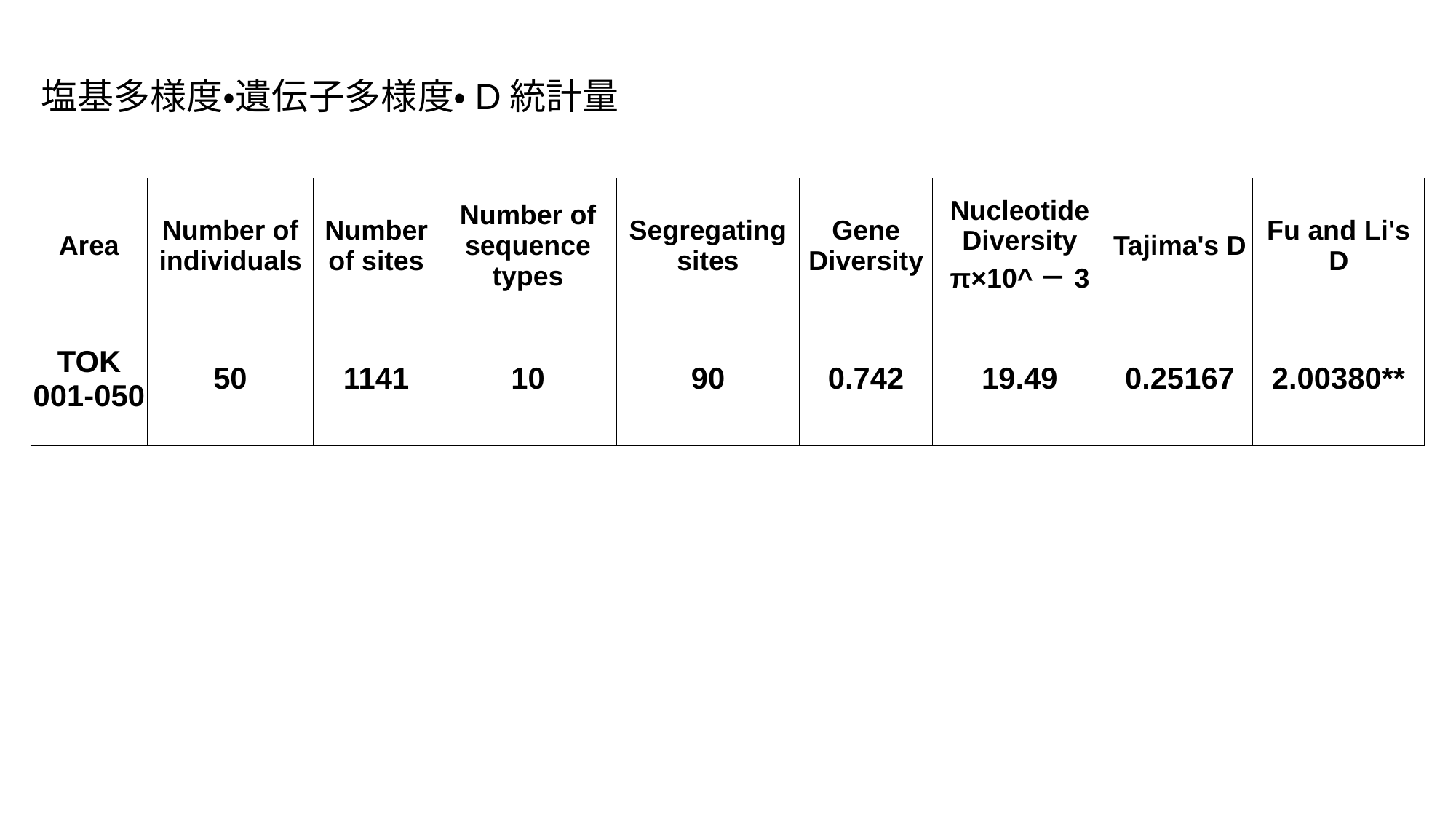

塩基多様度・遺伝子多様度・D統計量
| Area | Number of individuals | Number of sites | Number of sequence types | Segregating sites | Gene Diversity | Nucleotide Diversity π×10^－3 | Tajima's D | Fu and Li's D |
| --- | --- | --- | --- | --- | --- | --- | --- | --- |
| TOK 001-050 | 50 | 1141 | 10 | 90 | 0.742 | 19.49 | 0.25167 | 2.00380\*\* |